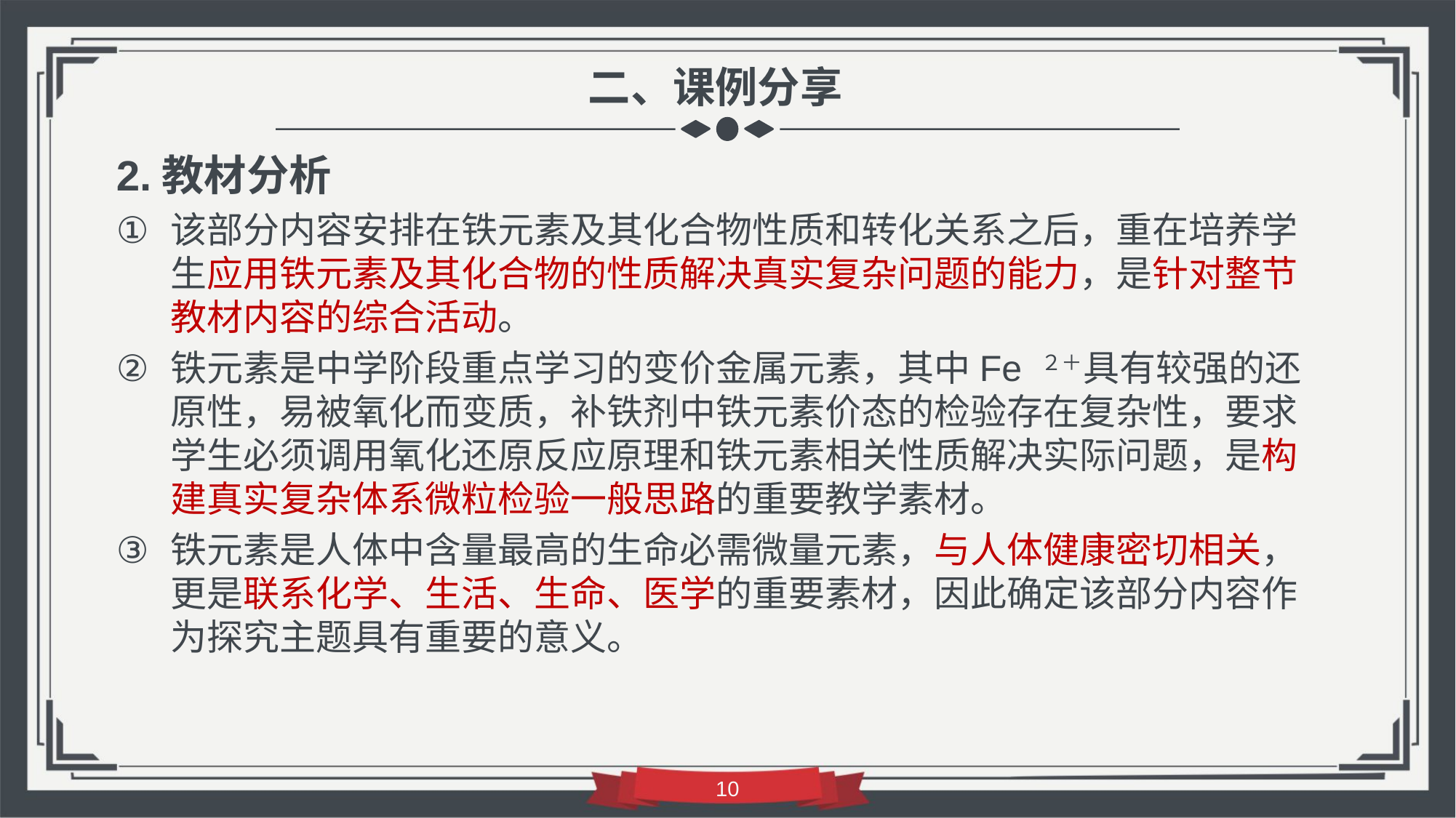

二、课例分享

2.教材分析
该部分内容安排在铁元素及其化合物性质和转化关系之后，重在培养学生应用铁元素及其化合物的性质解决真实复杂问题的能力，是针对整节教材内容的综合活动。
铁元素是中学阶段重点学习的变价金属元素，其中Fe ２＋具有较强的还原性，易被氧化而变质，补铁剂中铁元素价态的检验存在复杂性，要求学生必须调用氧化还原反应原理和铁元素相关性质解决实际问题，是构建真实复杂体系微粒检验一般思路的重要教学素材。
铁元素是人体中含量最高的生命必需微量元素，与人体健康密切相关，更是联系化学、生活、生命、医学的重要素材，因此确定该部分内容作为探究主题具有重要的意义。